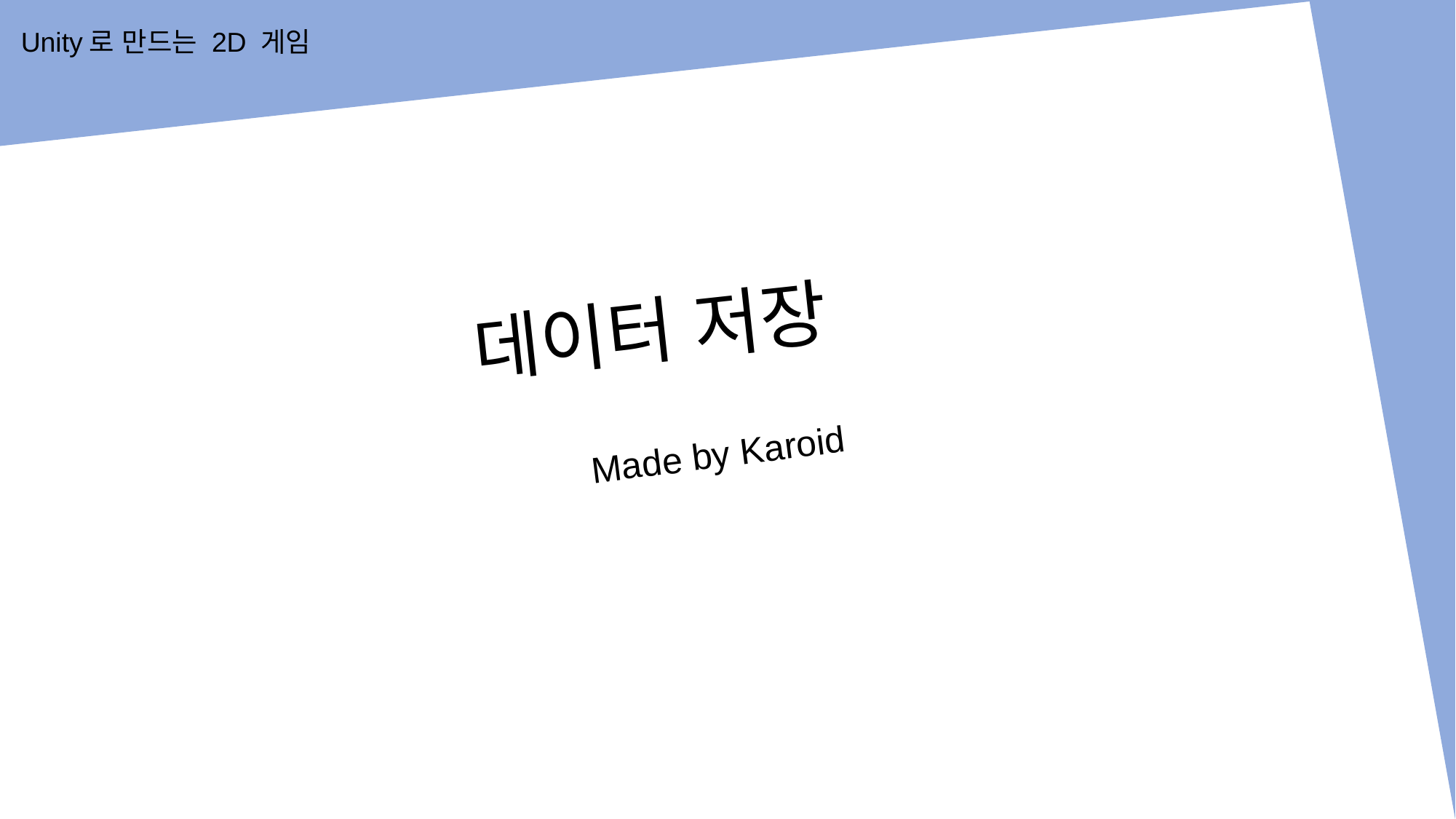

Unity로 만드는 2D 게임
# 데이터 저장

Made by Karoid